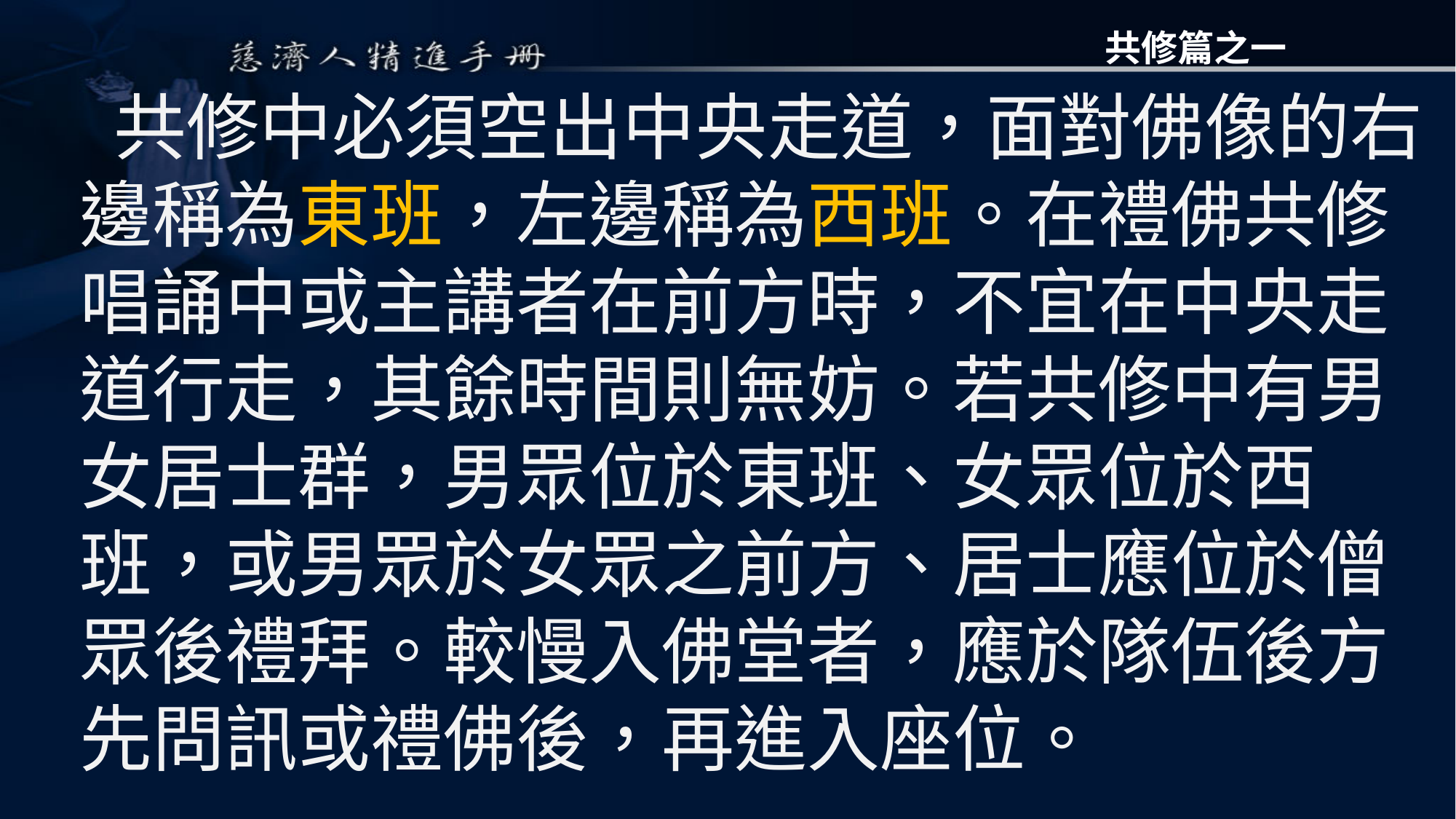

共修中必須空出中央走道，面對佛像的右邊稱為東班，左邊稱為西班。在禮佛共修唱誦中或主講者在前方時，不宜在中央走道行走，其餘時間則無妨。若共修中有男女居士群，男眾位於東班、女眾位於西班，或男眾於女眾之前方、居士應位於僧眾後禮拜。較慢入佛堂者，應於隊伍後方先問訊或禮佛後，再進入座位。